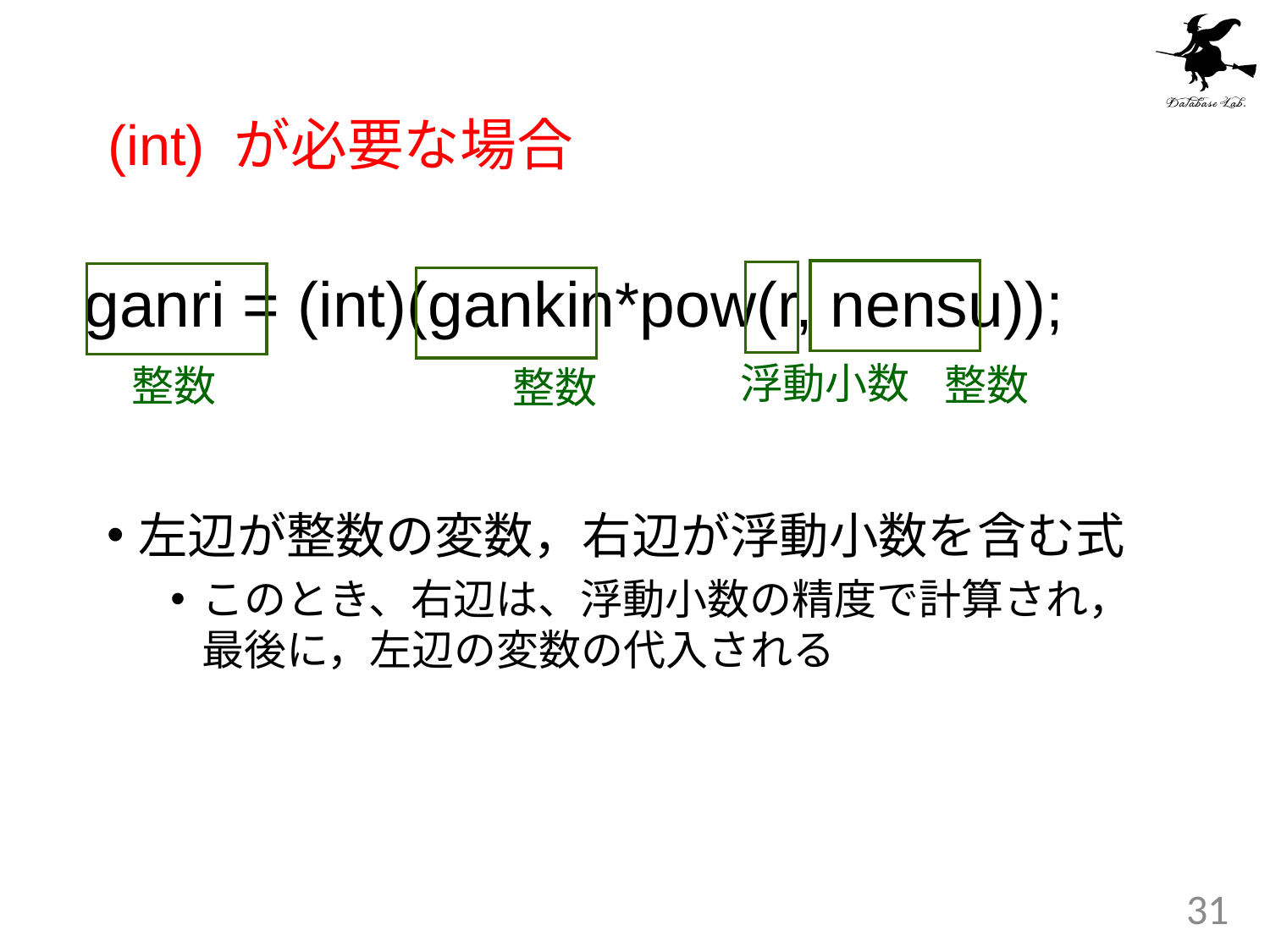

# (int) が必要な場合
ganri = (int)(gankin*pow(r, nensu));

浮動小数
整数
整数
整数
左辺が整数の変数，右辺が浮動小数を含む式
このとき、右辺は、浮動小数の精度で計算され，最後に，左辺の変数の代入される

31